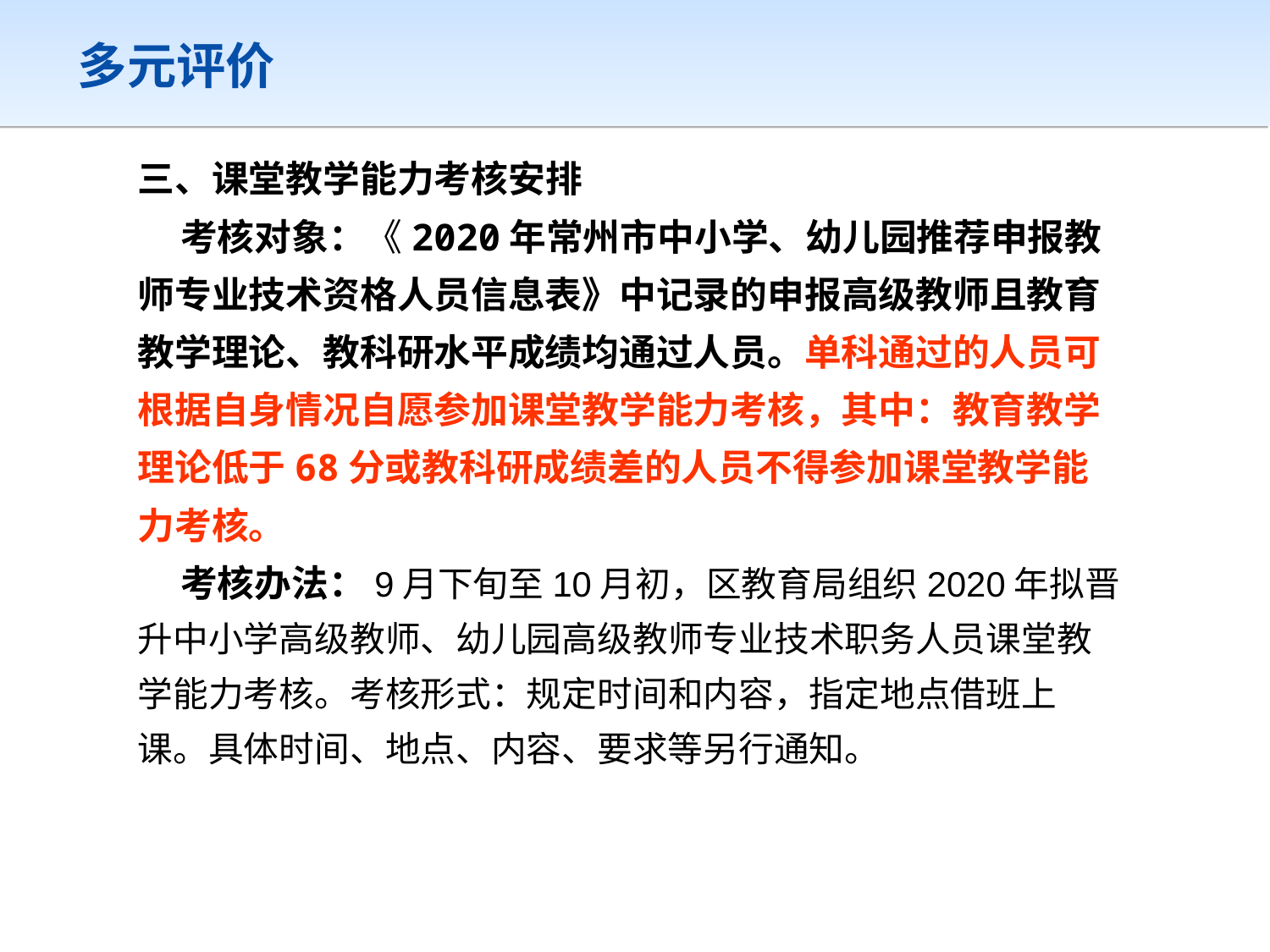

# 多元评价
三、课堂教学能力考核安排
    考核对象：《2020年常州市中小学、幼儿园推荐申报教师专业技术资格人员信息表》中记录的申报高级教师且教育教学理论、教科研水平成绩均通过人员。单科通过的人员可根据自身情况自愿参加课堂教学能力考核，其中：教育教学理论低于68分或教科研成绩差的人员不得参加课堂教学能力考核。
    考核办法：9月下旬至10月初，区教育局组织2020年拟晋升中小学高级教师、幼儿园高级教师专业技术职务人员课堂教学能力考核。考核形式：规定时间和内容，指定地点借班上课。具体时间、地点、内容、要求等另行通知。